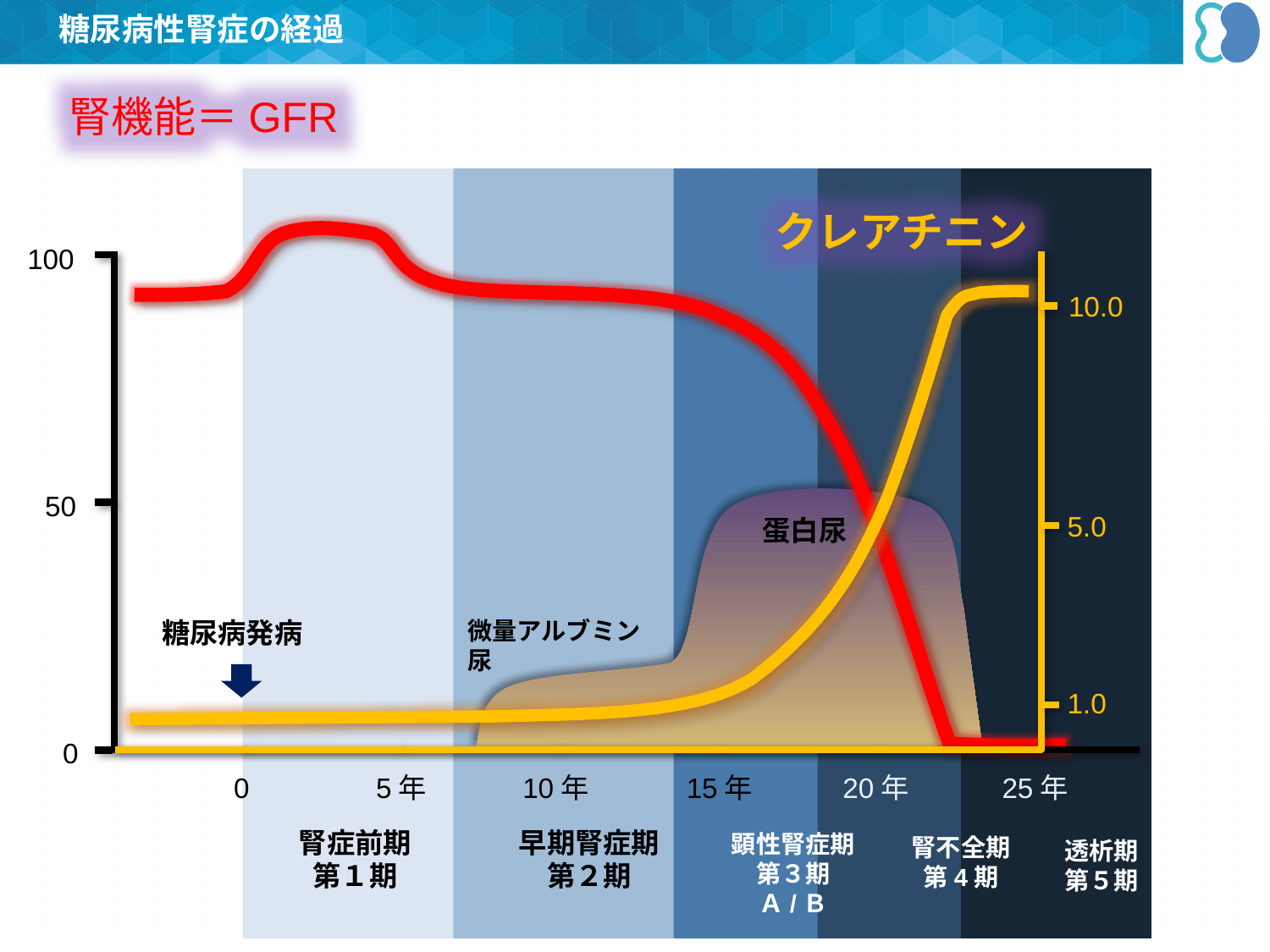

糖尿病性腎症の経過
腎機能＝GFR

クレアチニン

100

10.0
5.0
1.0

50

蛋白尿
糖尿病発病
微量アルブミン尿

0
0
5年
10年
15年
20年
25年
腎症前期
第１期
早期腎症期
第２期
顕性腎症期
第３期
Ａ/Ｂ
腎不全期
第4期
透析期
第５期